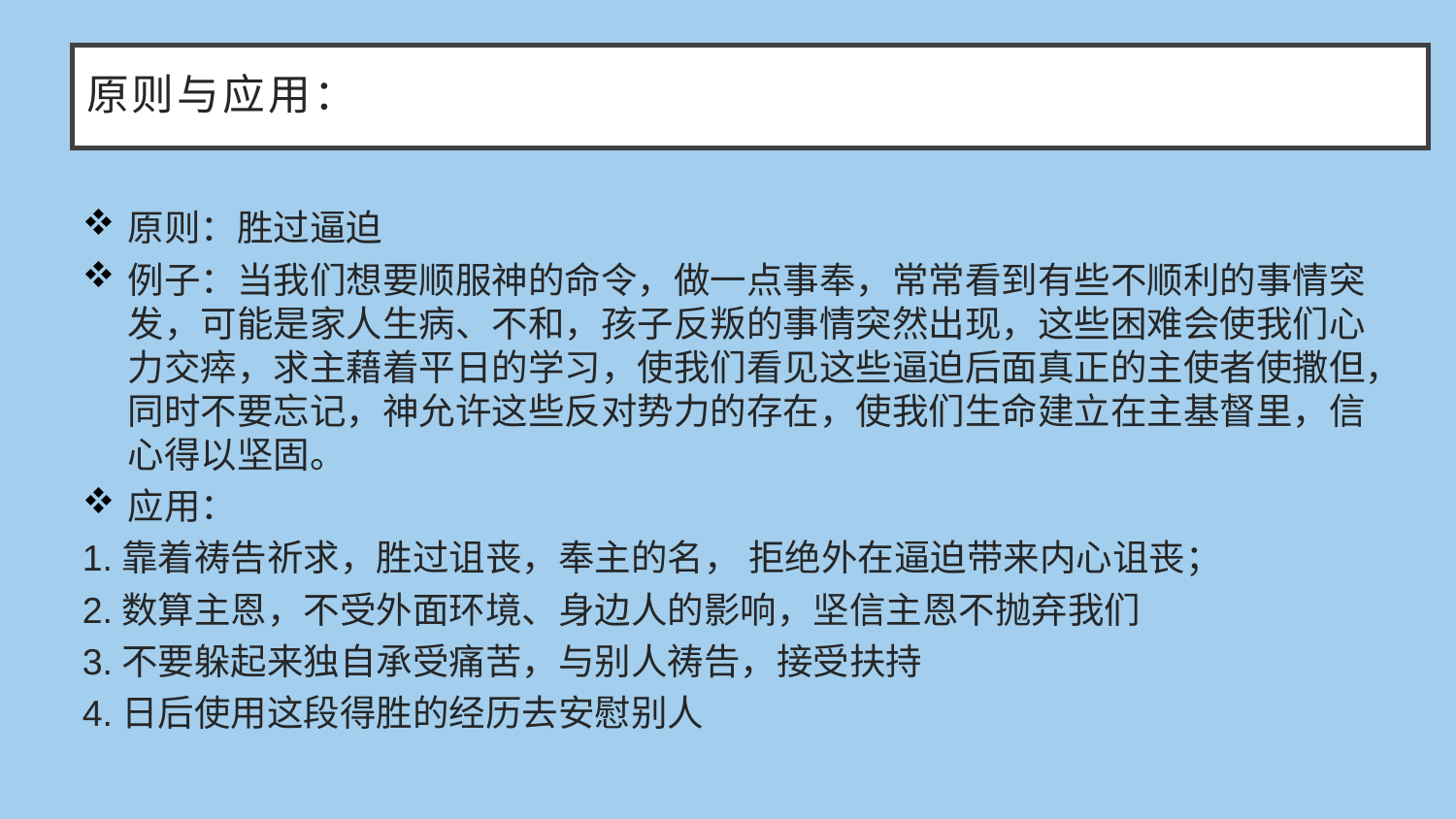

# 原则与应用：
原则：胜过逼迫
例子：当我们想要顺服神的命令，做一点事奉，常常看到有些不顺利的事情突发，可能是家人生病、不和，孩子反叛的事情突然出现，这些困难会使我们心力交瘁，求主藉着平日的学习，使我们看见这些逼迫后面真正的主使者使撒但，同时不要忘记，神允许这些反对势力的存在，使我们生命建立在主基督里，信心得以坚固。
应用：
1.靠着祷告祈求，胜过诅丧，奉主的名， 拒绝外在逼迫带来内心诅丧；
2.数算主恩，不受外面环境、身边人的影响，坚信主恩不抛弃我们
3.不要躲起来独自承受痛苦，与别人祷告，接受扶持
4.日后使用这段得胜的经历去安慰别人